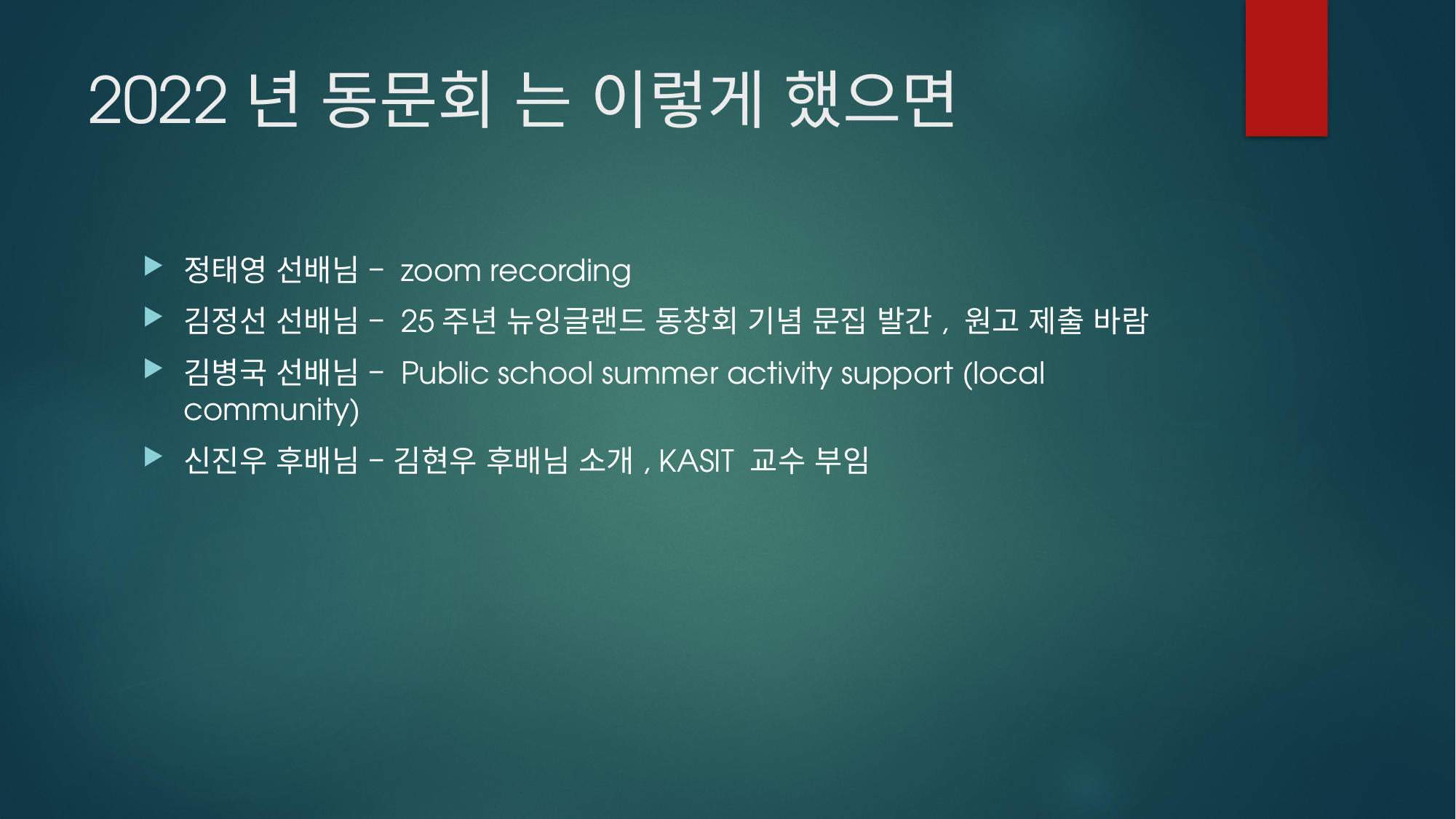

# 2022년 동문회 는 이렇게 했으면
정태영 선배님 – zoom recording
김정선 선배님 – 25주년 뉴잉글랜드 동창회 기념 문집 발간, 원고 제출 바람
김병국 선배님 – Public school summer activity support (local community)
신진우 후배님 – 김현우 후배님 소개, KASIT 교수 부임